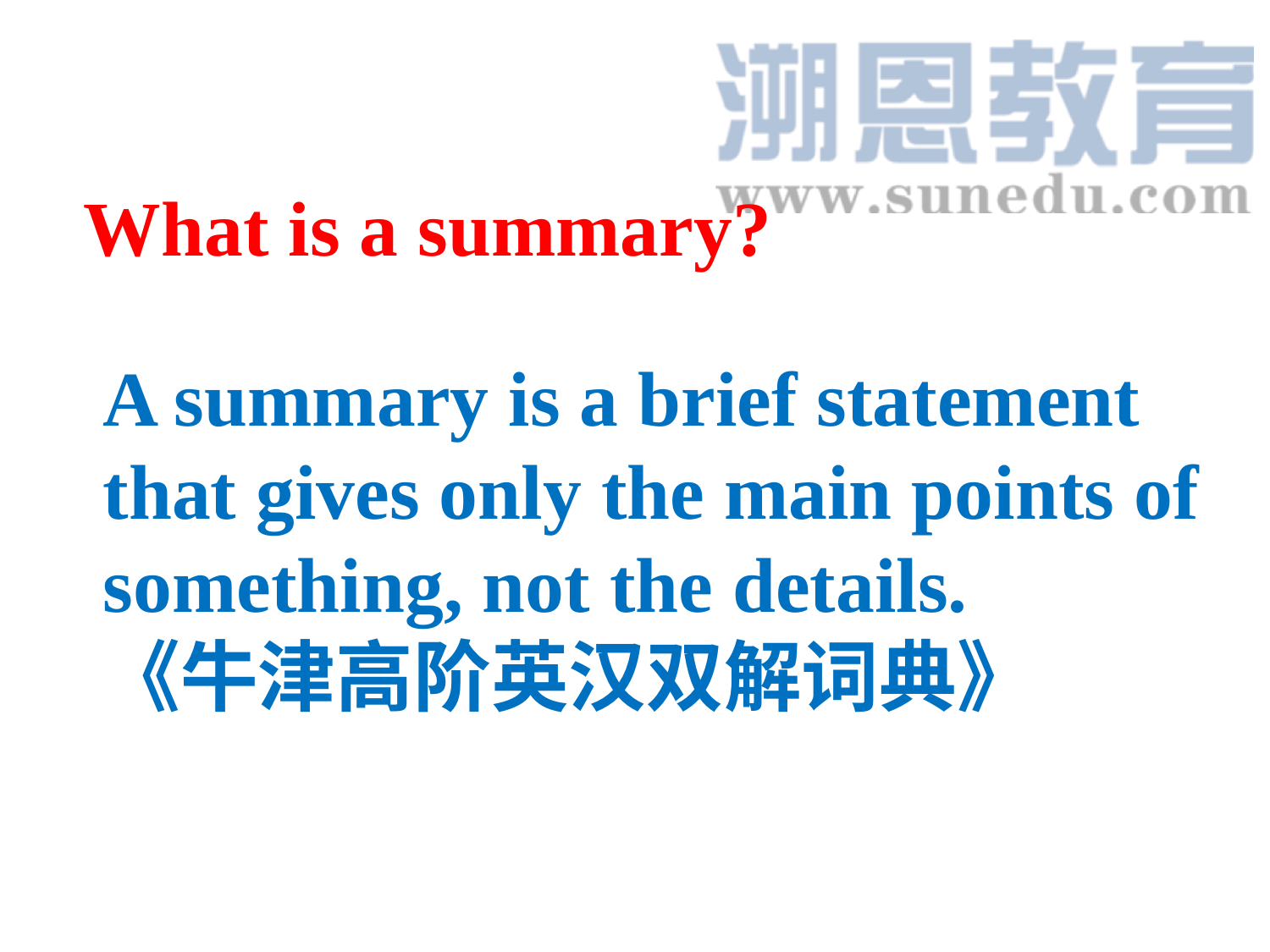

What is a summary?
A summary is a brief statement that gives only the main points of something, not the details.
《牛津高阶英汉双解词典》